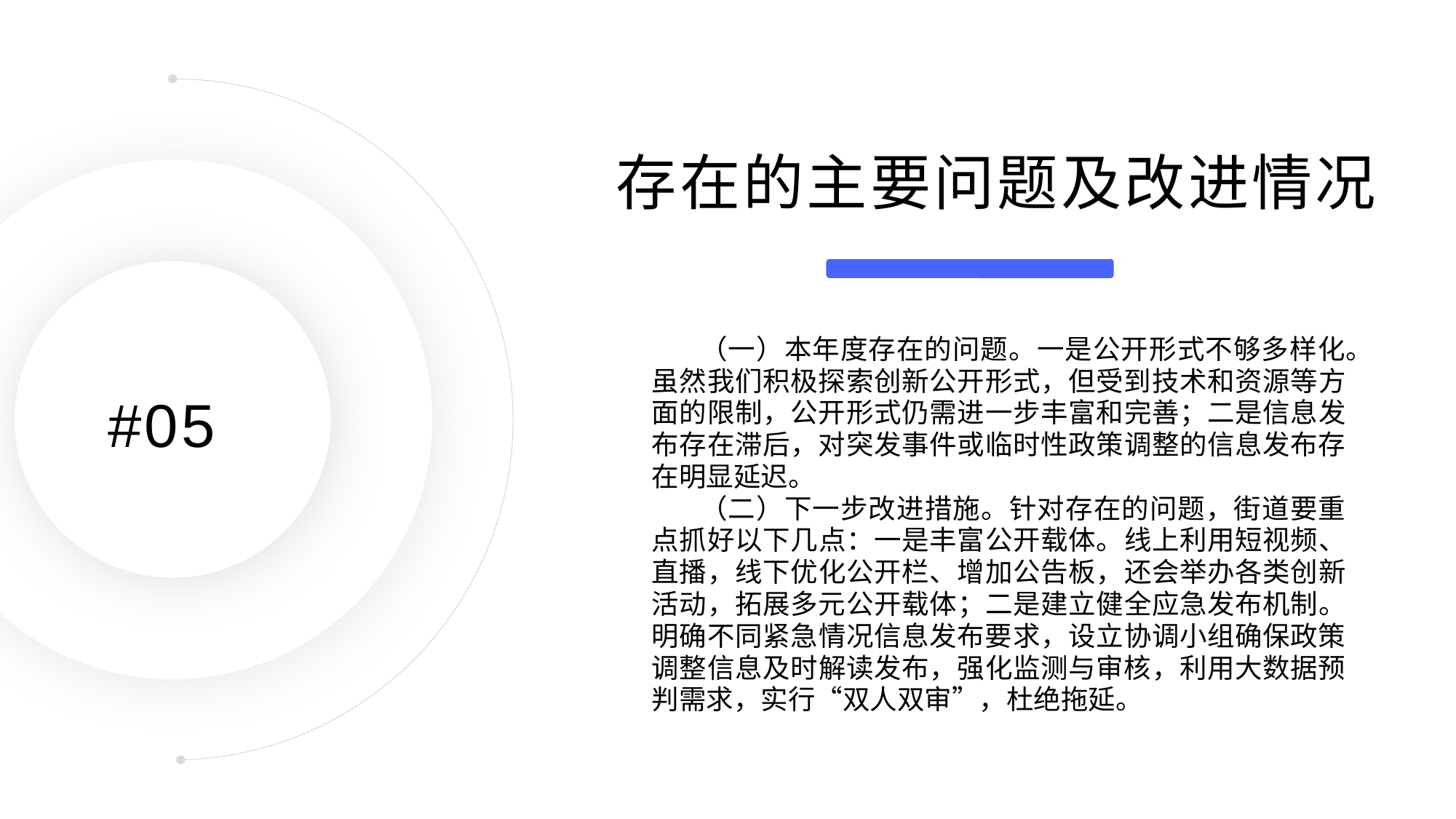

存在的主要问题及改进情况

（一）本年度存在的问题。一是公开形式不够多样化。虽然我们积极探索创新公开形式，但受到技术和资源等方面的限制，公开形式仍需进一步丰富和完善；二是信息发布存在滞后，对突发事件或临时性政策调整的信息发布存在明显延迟。
（二）下一步改进措施。针对存在的问题，街道要重点抓好以下几点：一是丰富公开载体。线上利用短视频、直播，线下优化公开栏、增加公告板，还会举办各类创新活动，拓展多元公开载体；二是建立健全应急发布机制。明确不同紧急情况信息发布要求，设立协调小组确保政策调整信息及时解读发布，强化监测与审核，利用大数据预判需求，实行“双人双审”，杜绝拖延。
#05